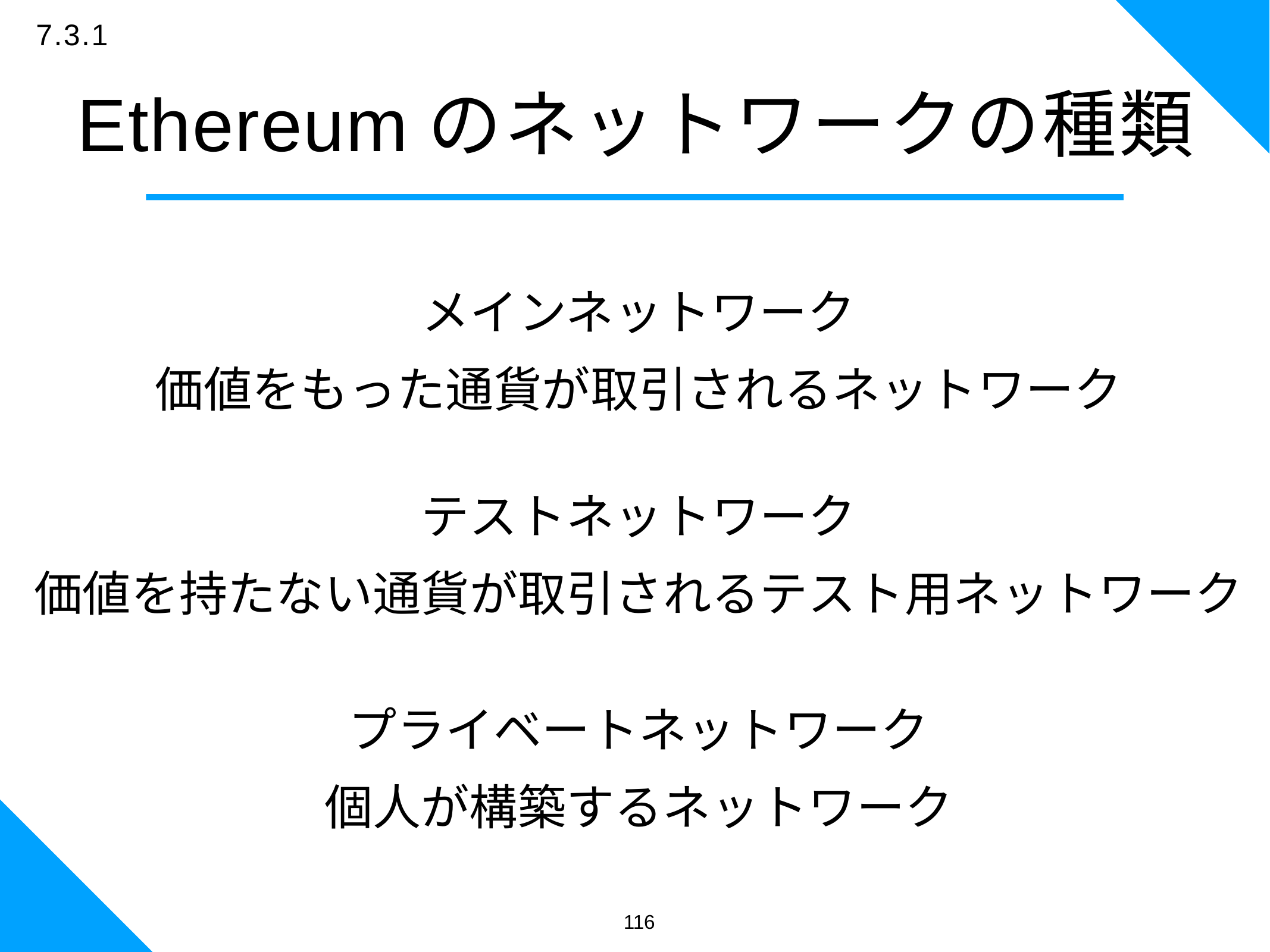

7.3.1
# Ethereumのネットワークの種類
メインネットワーク
価値をもった通貨が取引されるネットワーク
テストネットワーク
価値を持たない通貨が取引されるテスト用ネットワーク

プライベートネットワーク
個人が構築するネットワーク
116